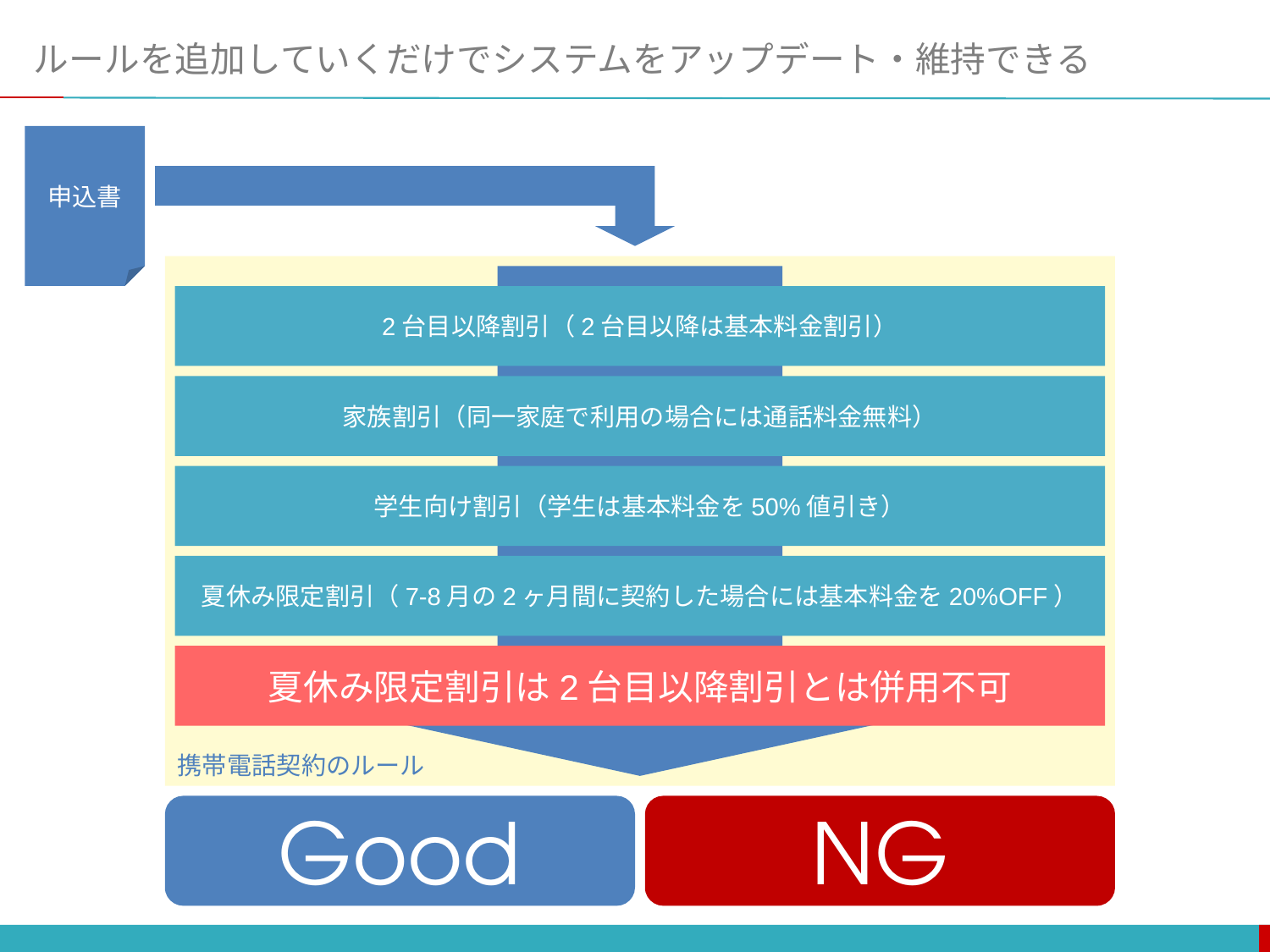

# ルールを追加していくだけでシステムをアップデート・維持できる
申込書

携帯電話契約のルール

2台目以降割引（2台目以降は基本料金割引）
家族割引（同一家庭で利用の場合には通話料金無料）
学生向け割引（学生は基本料金を50%値引き）
夏休み限定割引（7-8月の2ヶ月間に契約した場合には基本料金を20%OFF）
夏休み限定割引は2台目以降割引とは併用不可
Good
NG